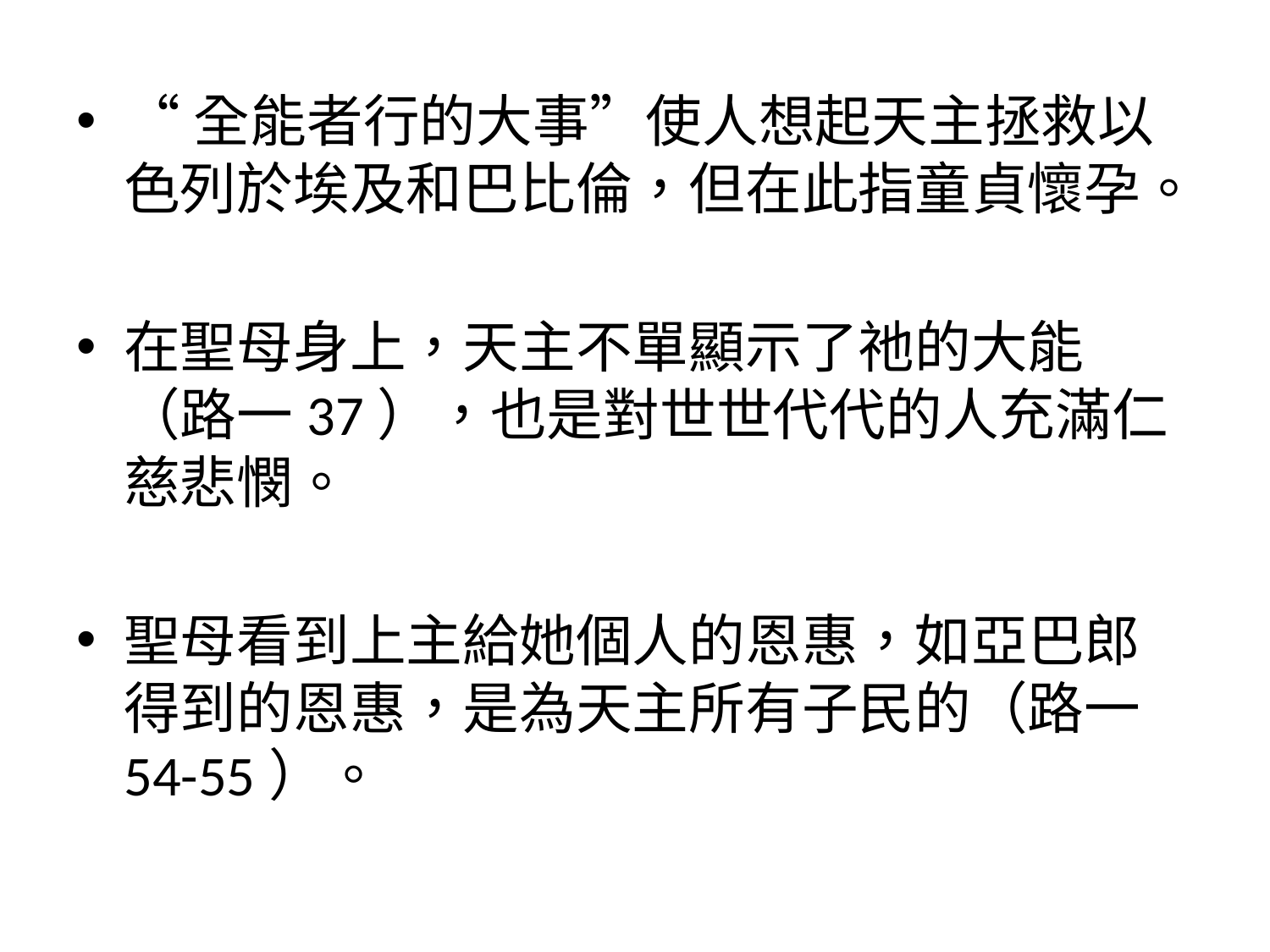

#
“全能者行的大事”使人想起天主拯救以色列於埃及和巴比倫，但在此指童貞懷孕。

在聖母身上，天主不單顯示了祂的大能（路一37），也是對世世代代的人充滿仁慈悲憫。

聖母看到上主給她個人的恩惠，如亞巴郎得到的恩惠，是為天主所有子民的（路一54-55）。